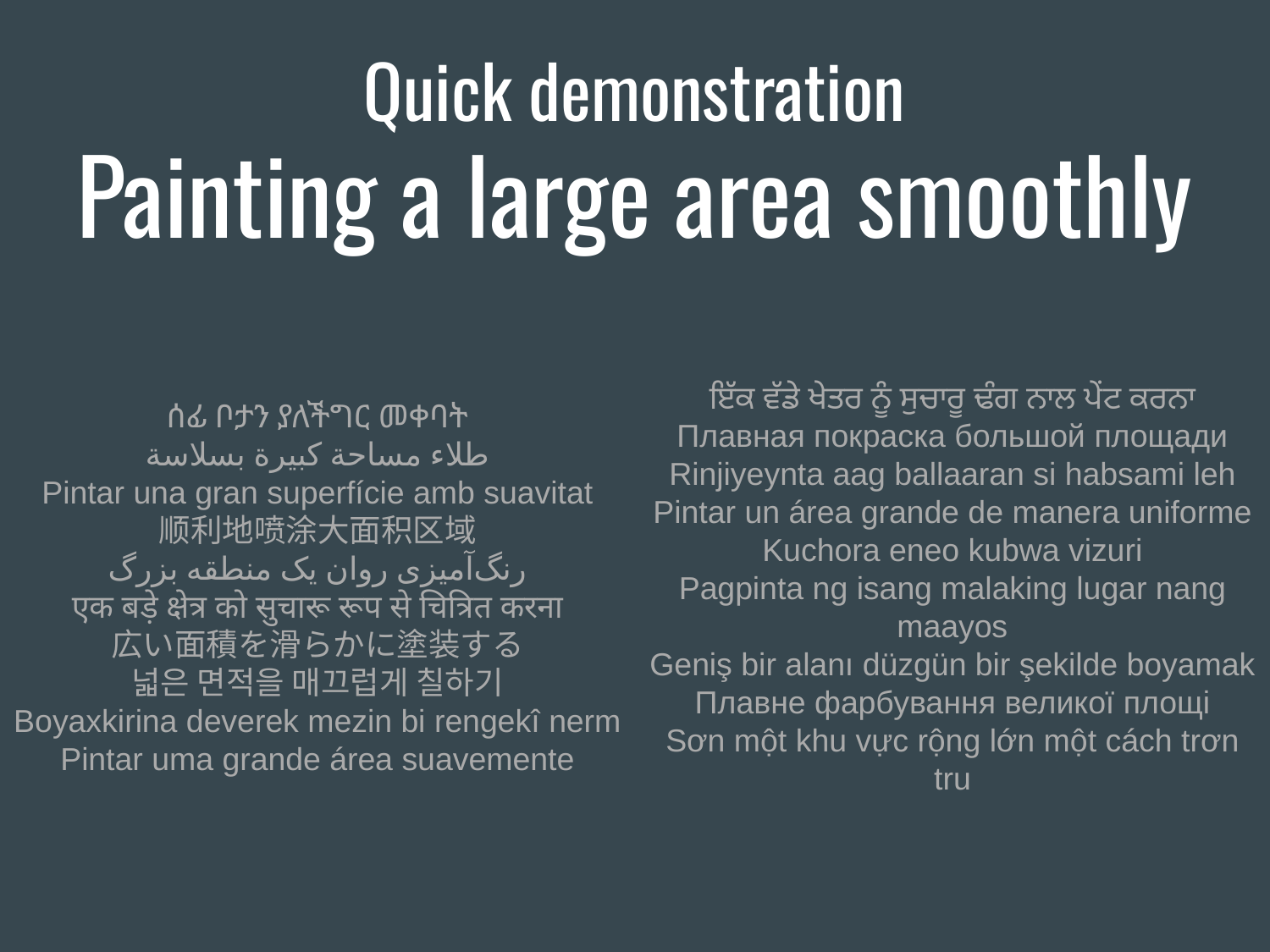

Quick demonstration
Painting a large area smoothly
ሰፊ ቦታን ያለችግር መቀባት
طلاء مساحة كبيرة بسلاسة
Pintar una gran superfície amb suavitat
顺利地喷涂大面积区域
رنگ‌آمیزی روان یک منطقه بزرگ
एक बड़े क्षेत्र को सुचारू रूप से चित्रित करना
広い面積を滑らかに塗装する
넓은 면적을 매끄럽게 칠하기
Boyaxkirina deverek mezin bi rengekî nerm
Pintar uma grande área suavemente
ਇੱਕ ਵੱਡੇ ਖੇਤਰ ਨੂੰ ਸੁਚਾਰੂ ਢੰਗ ਨਾਲ ਪੇਂਟ ਕਰਨਾ
Плавная покраска большой площади
Rinjiyeynta aag ballaaran si habsami leh
Pintar un área grande de manera uniforme
Kuchora eneo kubwa vizuri
Pagpinta ng isang malaking lugar nang maayos
Geniş bir alanı düzgün bir şekilde boyamak
Плавне фарбування великої площі
Sơn một khu vực rộng lớn một cách trơn tru